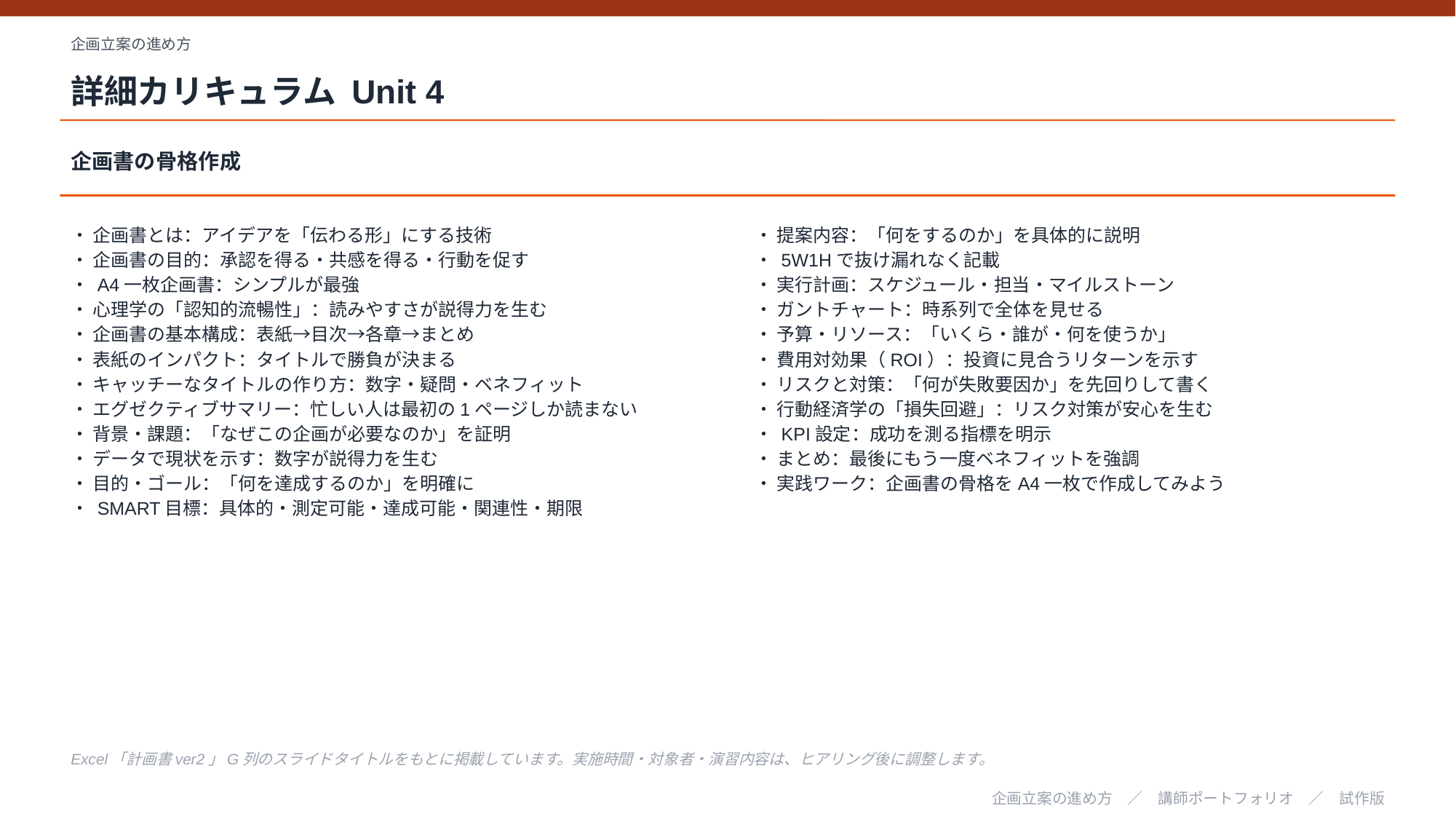

企画立案の進め方
詳細カリキュラム Unit 4

企画書の骨格作成

・ 企画書とは：アイデアを「伝わる形」にする技術
・ 企画書の目的：承認を得る・共感を得る・行動を促す
・ A4一枚企画書：シンプルが最強
・ 心理学の「認知的流暢性」：読みやすさが説得力を生む
・ 企画書の基本構成：表紙→目次→各章→まとめ
・ 表紙のインパクト：タイトルで勝負が決まる
・ キャッチーなタイトルの作り方：数字・疑問・ベネフィット
・ エグゼクティブサマリー：忙しい人は最初の1ページしか読まない
・ 背景・課題：「なぜこの企画が必要なのか」を証明
・ データで現状を示す：数字が説得力を生む
・ 目的・ゴール：「何を達成するのか」を明確に
・ SMART目標：具体的・測定可能・達成可能・関連性・期限
・ 提案内容：「何をするのか」を具体的に説明
・ 5W1Hで抜け漏れなく記載
・ 実行計画：スケジュール・担当・マイルストーン
・ ガントチャート：時系列で全体を見せる
・ 予算・リソース：「いくら・誰が・何を使うか」
・ 費用対効果（ROI）：投資に見合うリターンを示す
・ リスクと対策：「何が失敗要因か」を先回りして書く
・ 行動経済学の「損失回避」：リスク対策が安心を生む
・ KPI設定：成功を測る指標を明示
・ まとめ：最後にもう一度ベネフィットを強調
・ 実践ワーク：企画書の骨格をA4一枚で作成してみよう
Excel「計画書ver2」G列のスライドタイトルをもとに掲載しています。実施時間・対象者・演習内容は、ヒアリング後に調整します。
企画立案の進め方　／　講師ポートフォリオ　／　試作版